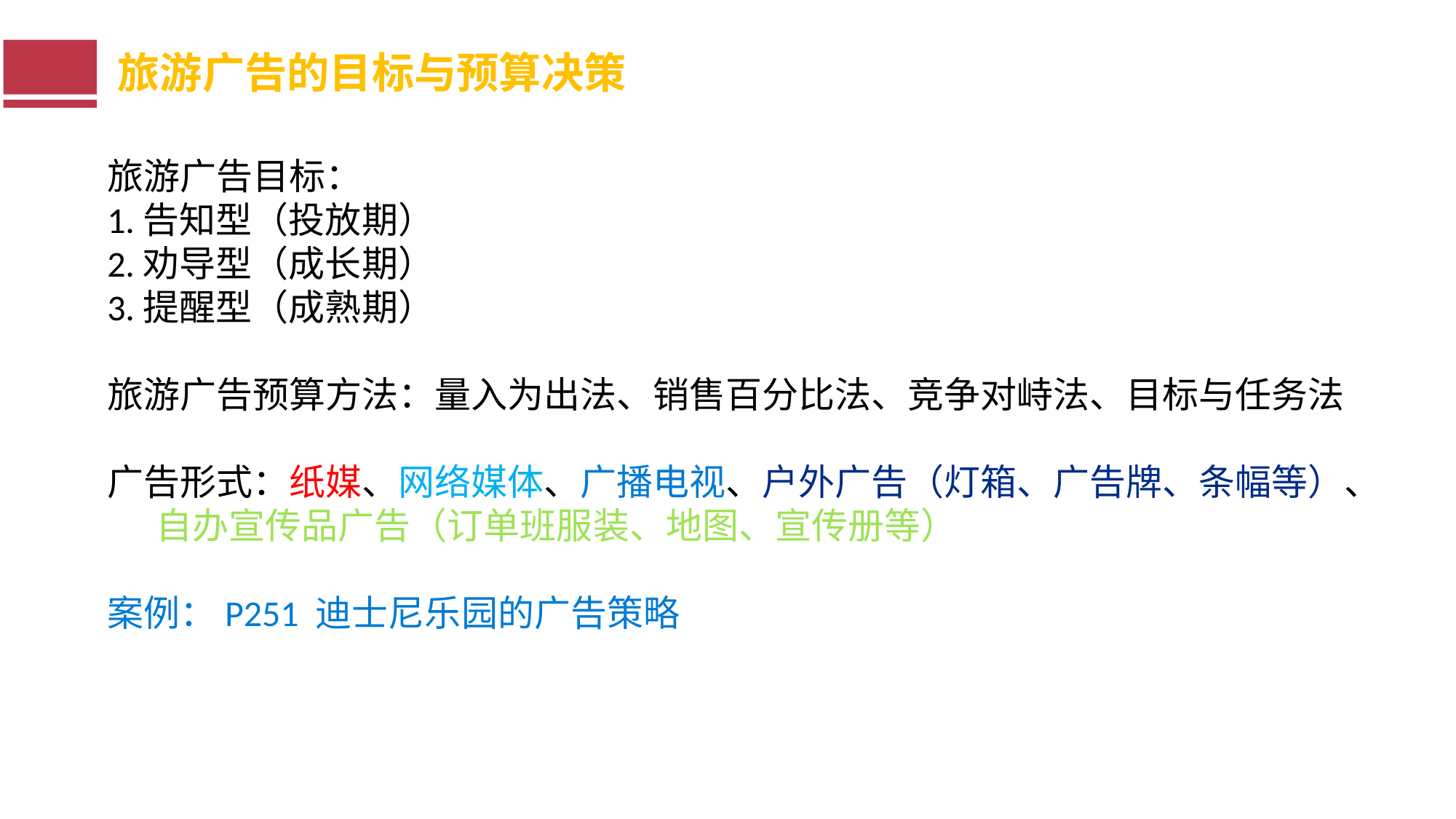

旅游广告的目标与预算决策

旅游广告目标：
1.告知型（投放期）
2.劝导型（成长期）
3.提醒型（成熟期）

旅游广告预算方法：量入为出法、销售百分比法、竞争对峙法、目标与任务法

广告形式：纸媒、网络媒体、广播电视、户外广告（灯箱、广告牌、条幅等）、      自办宣传品广告（订单班服装、地图、宣传册等）

案例：P251 迪士尼乐园的广告策略